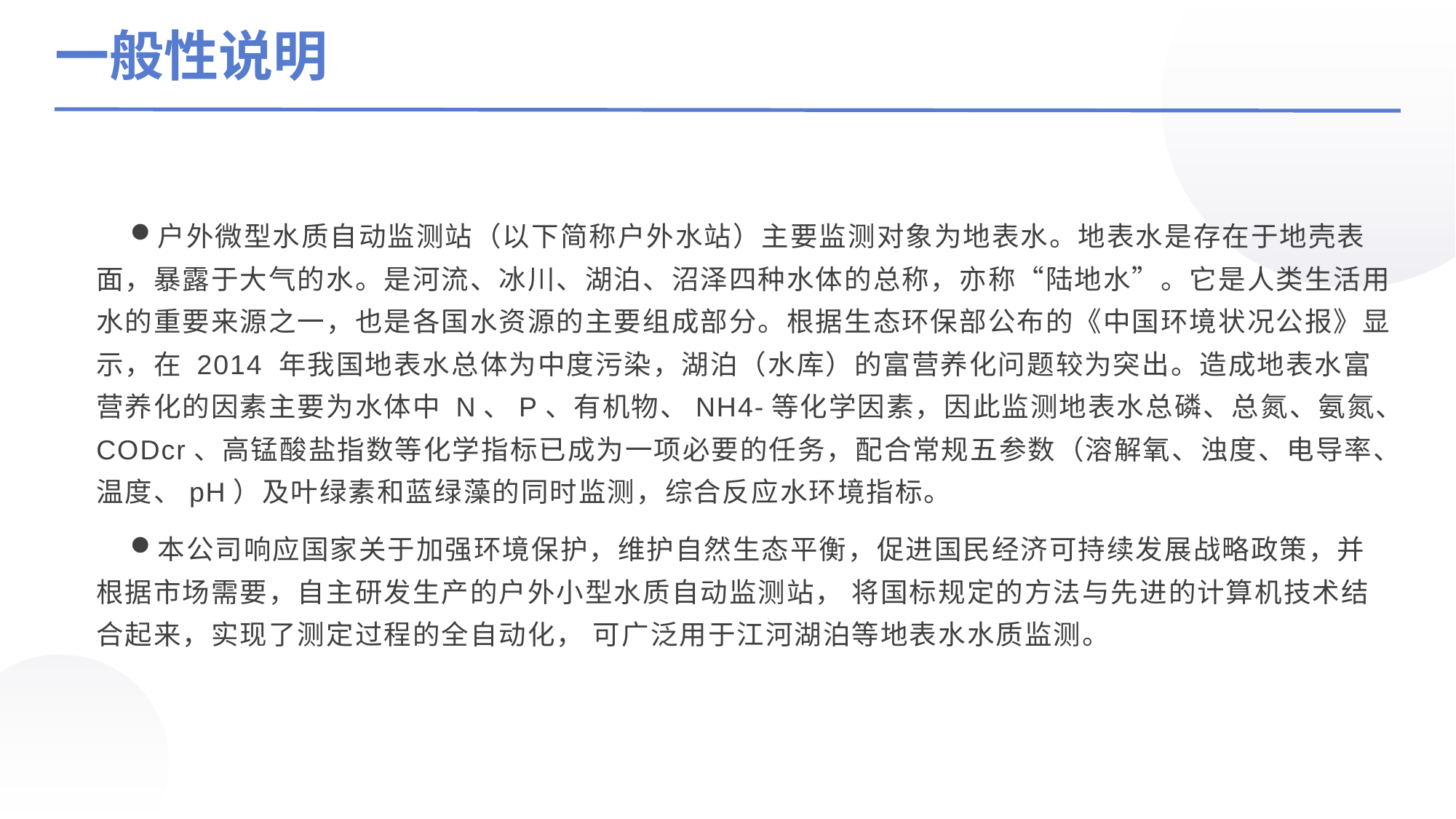

一般性说明
户外微型水质自动监测站（以下简称户外水站）主要监测对象为地表水。地表水是存在于地壳表面，暴露于大气的水。是河流、冰川、湖泊、沼泽四种水体的总称，亦称“陆地水”。它是人类生活用水的重要来源之一，也是各国水资源的主要组成部分。根据生态环保部公布的《中国环境状况公报》显示，在 2014 年我国地表水总体为中度污染，湖泊（水库）的富营养化问题较为突出。造成地表水富营养化的因素主要为水体中 N、P、有机物、NH4-等化学因素，因此监测地表水总磷、总氮、氨氮、CODcr、高锰酸盐指数等化学指标已成为一项必要的任务，配合常规五参数（溶解氧、浊度、电导率、温度、pH）及叶绿素和蓝绿藻的同时监测，综合反应水环境指标。
本公司响应国家关于加强环境保护，维护自然生态平衡，促进国民经济可持续发展战略政策，并根据市场需要，自主研发生产的户外小型水质自动监测站， 将国标规定的方法与先进的计算机技术结合起来，实现了测定过程的全自动化， 可广泛用于江河湖泊等地表水水质监测。